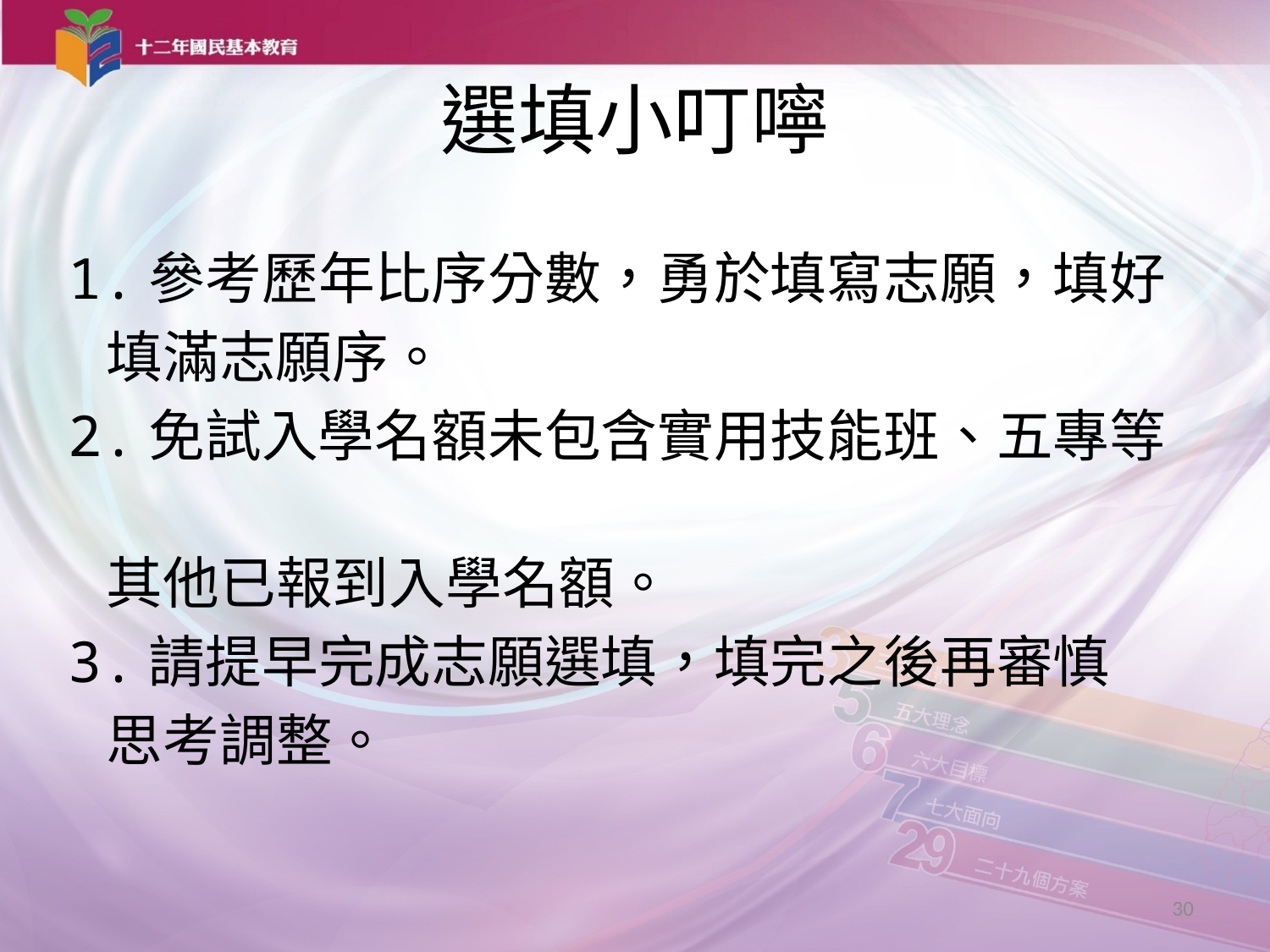

# 選填小叮嚀
1.參考歷年比序分數，勇於填寫志願，填好
  填滿志願序。
2.免試入學名額未包含實用技能班、五專等
  其他已報到入學名額。
3.請提早完成志願選填，填完之後再審慎
  思考調整。

30